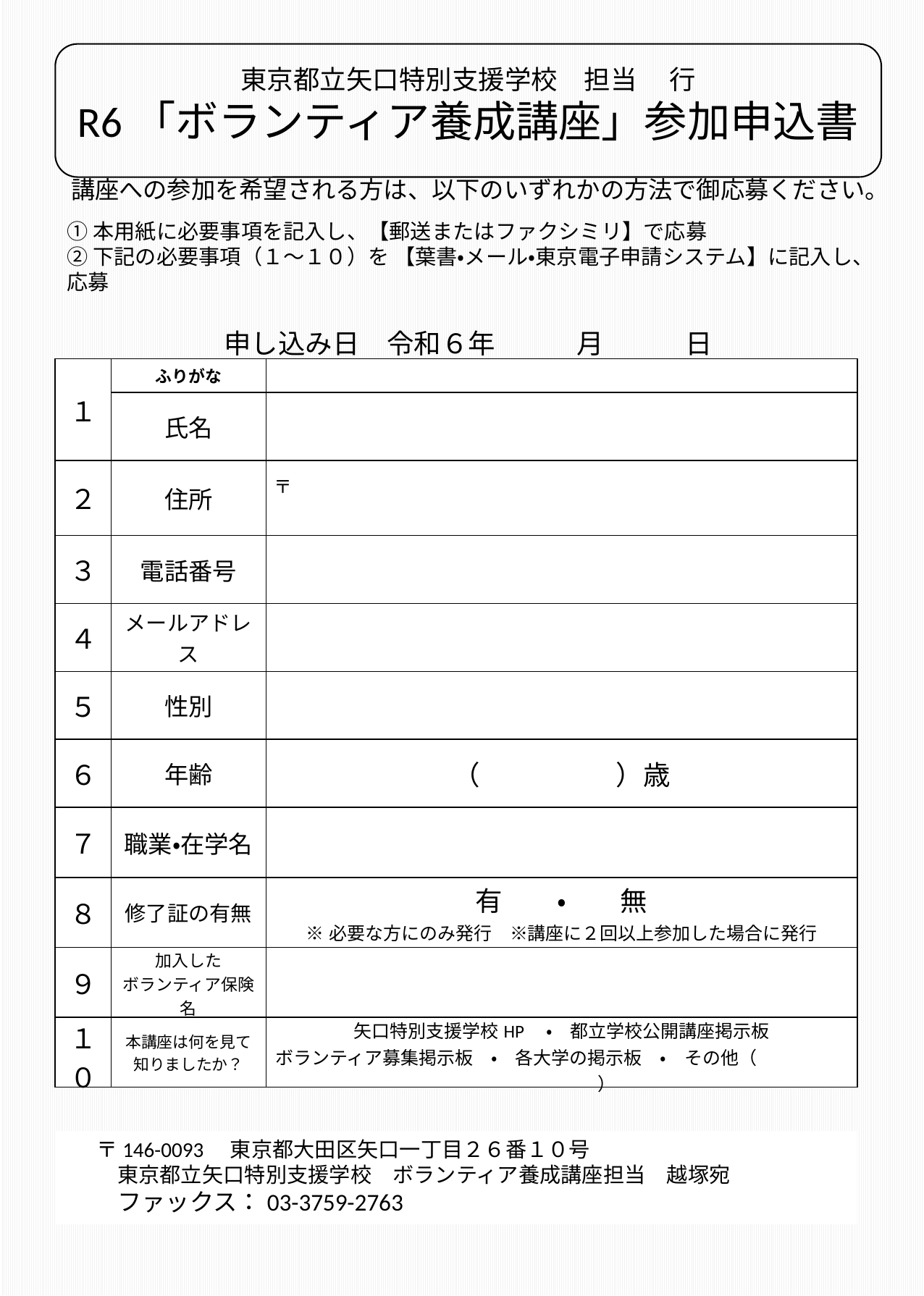

東京都立矢口特別支援学校　担当　 行
R6「ボランティア養成講座」参加申込書

講座への参加を希望される方は、以下のいずれかの方法で御応募ください。

①本用紙に必要事項を記入し、【郵送またはファクシミリ】で応募
②下記の必要事項（１～１０）を 【葉書・メール・東京電子申請システム】に記入し、応募

申し込み日　令和６年　　　月　　　日
| １ | ふりがな |  |
| --- | --- | --- |
|  | 氏名 |  |
| ２ | 住所 | 〒 |
| ３ | 電話番号 |  |
| ４ | メールアドレス |  |
| ５ | 性別 |  |
| ６ | 年齢 | （　　　　　）歳 |
| ７ | 職業・在学名 |  |
| ８ | 修了証の有無 | 有　　・　　無 ※必要な方にのみ発行　※講座に２回以上参加した場合に発行 |
| ９ | 加入した ボランティア保険名 |  |
| １０ | 本講座は何を見て 知りましたか？ | 矢口特別支援学校HP　・　都立学校公開講座掲示板 ボランティア募集掲示板　・　各大学の掲示板　・　その他（　　　　　　　　　　） |

〒146-0093　東京都大田区矢口一丁目２６番１０号
　東京都立矢口特別支援学校　ボランティア養成講座担当　越塚宛
　ファックス：03-3759-2763